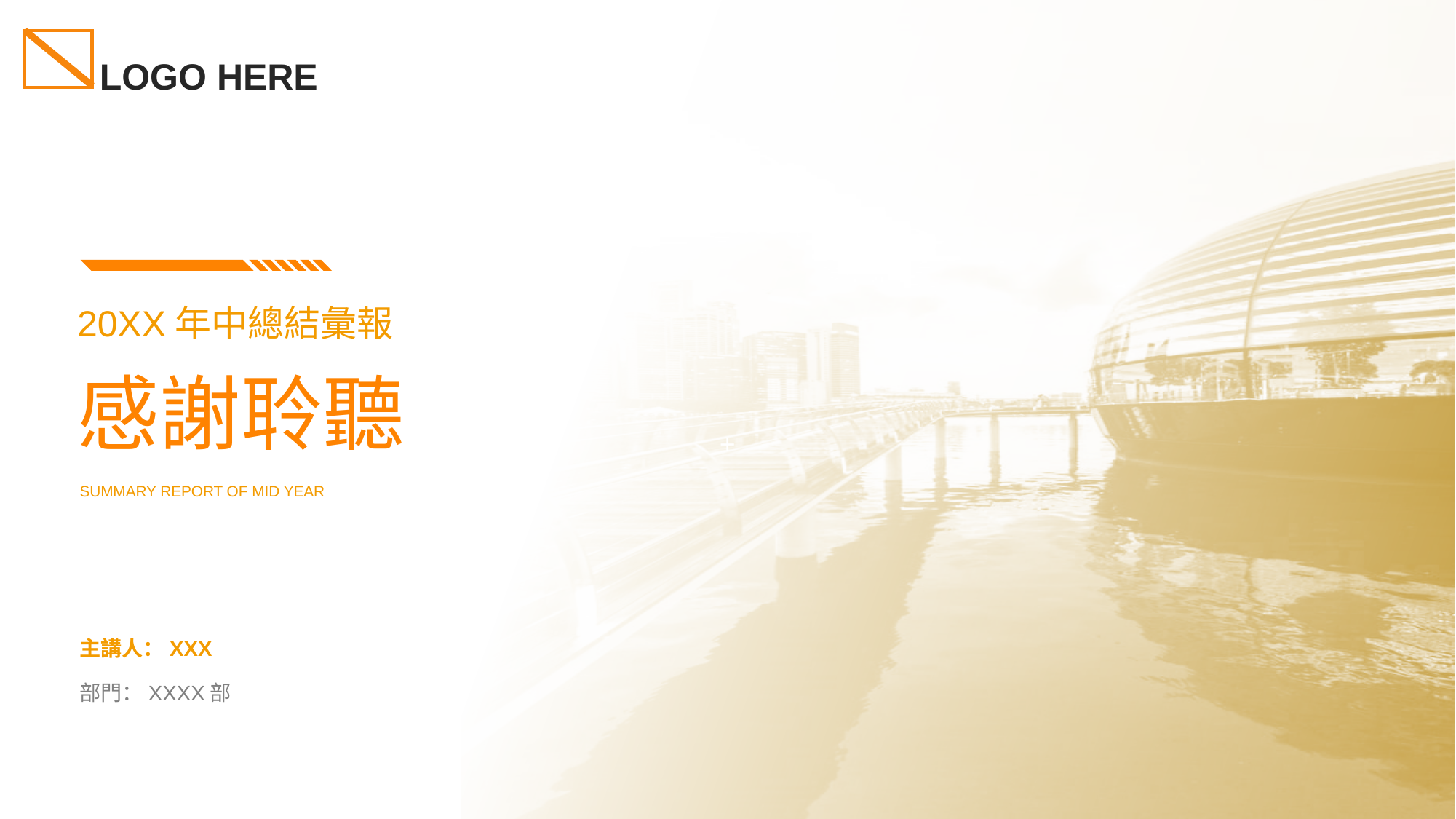

+

LOGO HERE

20XX年中總結彙報
感謝聆聽
SUMMARY REPORT OF MID YEAR
主講人：XXX
部門：XXXX部